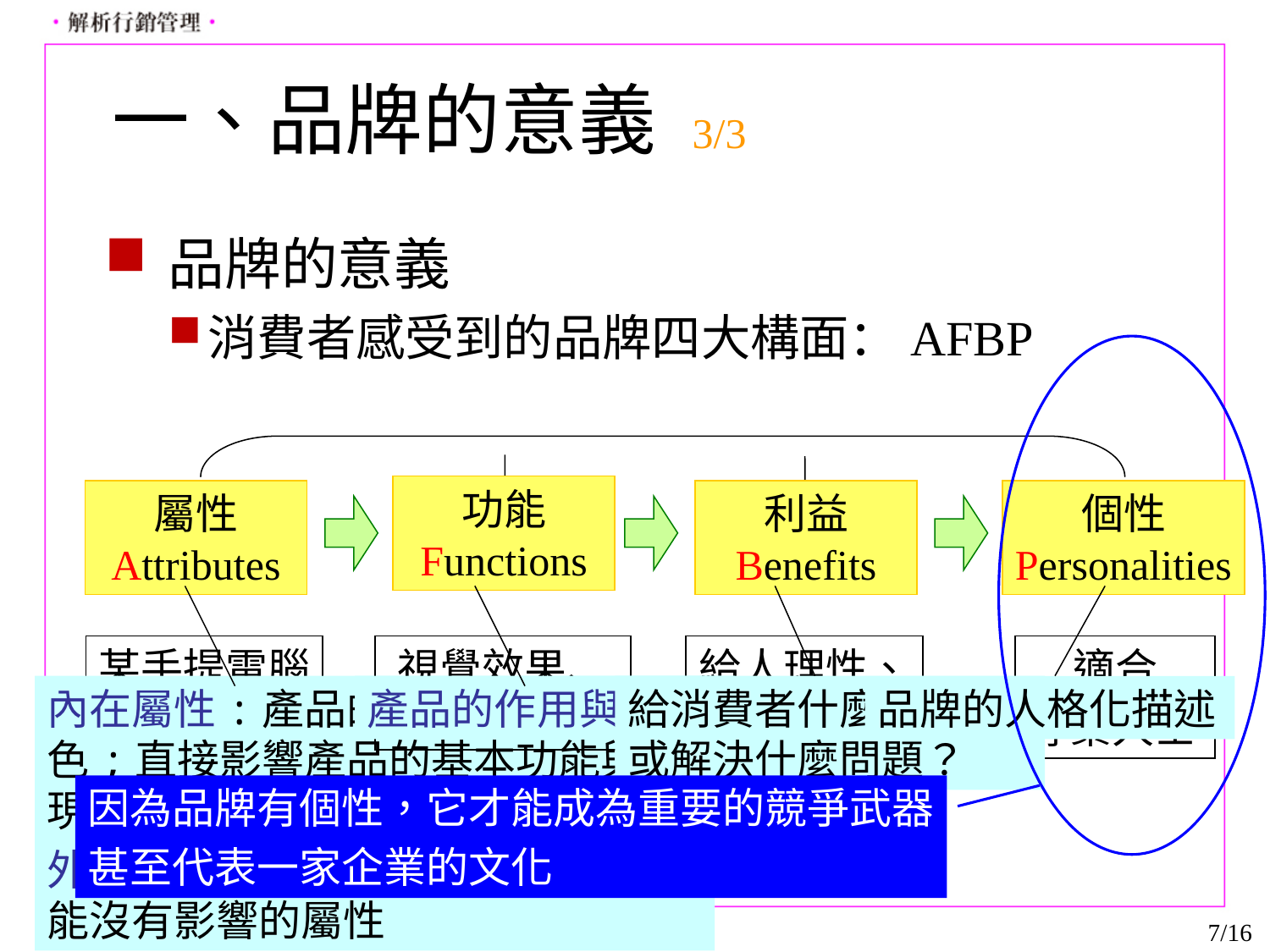

# 一、品牌的意義 3/3
品牌的意義
消費者感受到的品牌四大構面：AFBP

因為品牌有個性，它才能成為重要的競爭武器
甚至代表一家企業的文化

功能
Functions
屬性
Attributes
利益
Benefits
個性
Personalities

某手提電腦
黑色外型
兩年保證
視覺效果、安心效果
給人理性、
沈著的感覺
適合
專業人士
內在屬性:產品的規格及物質特色;直接影響產品的基本功能與表現。
外在屬性:外加給產品、對基本功能沒有影響的屬性
產品的作用與表現
給消費者什麼好處，或解決什麼問題？
品牌的人格化描述
7/16